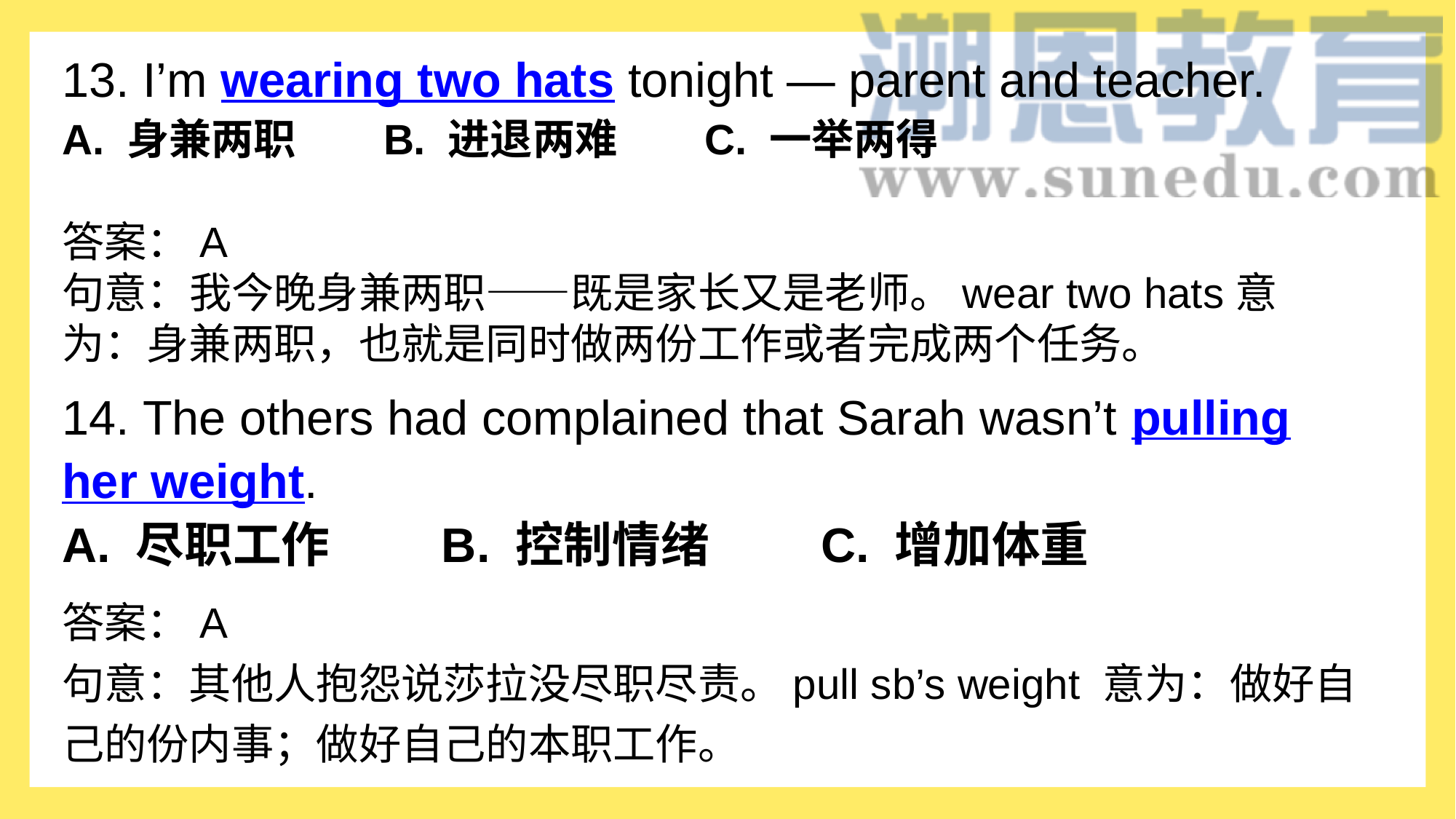

13. I’m wearing two hats tonight — parent and teacher.
A. 身兼两职        B. 进退两难        C. 一举两得
答案：A
句意：我今晚身兼两职——既是家长又是老师。wear two hats意为：身兼两职，也就是同时做两份工作或者完成两个任务。
14. The others had complained that Sarah wasn’t pulling her weight.
A. 尽职工作         B. 控制情绪         C. 增加体重
答案：A
句意：其他人抱怨说莎拉没尽职尽责。pull sb’s weight 意为：做好自己的份内事；做好自己的本职工作。